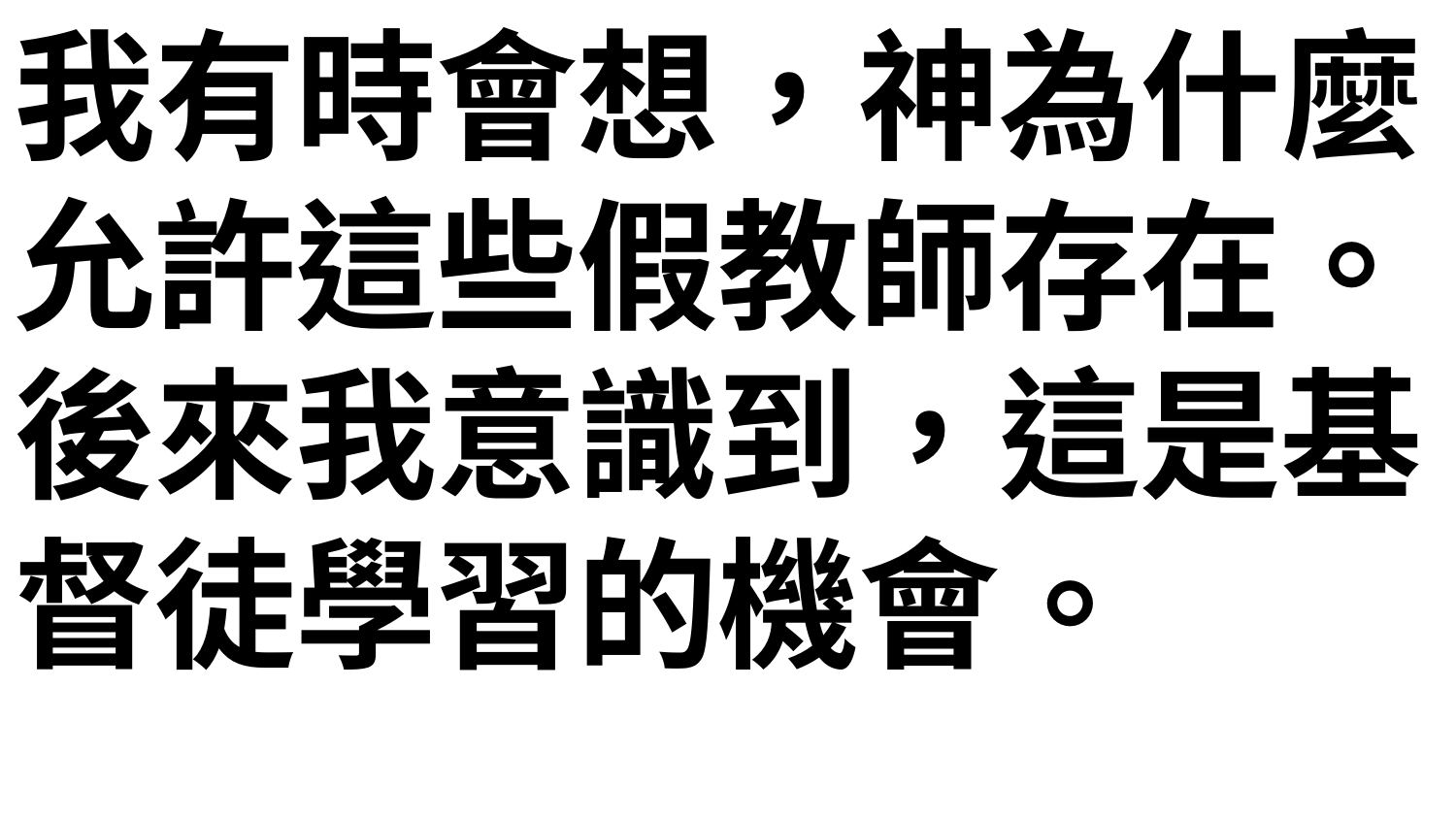

我有時會想，神為什麼允許這些假教師存在。後來我意識到，這是基督徒學習的機會。